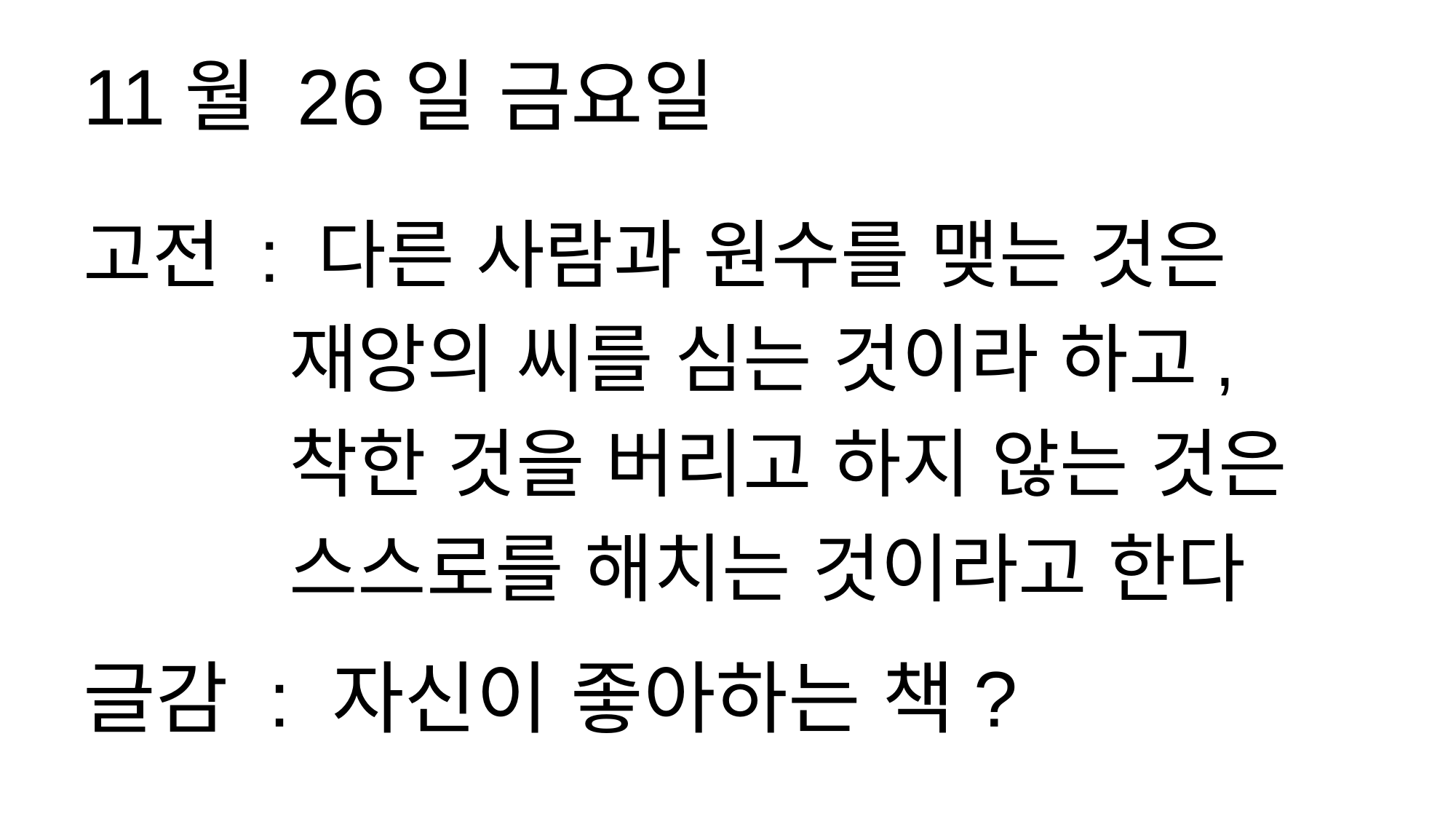

11월 26일 금요일
고전 : 다른 사람과 원수를 맺는 것은
         재앙의 씨를 심는 것이라 하고,
         착한 것을 버리고 하지 않는 것은
         스스로를 해치는 것이라고 한다
글감 : 자신이 좋아하는 책?